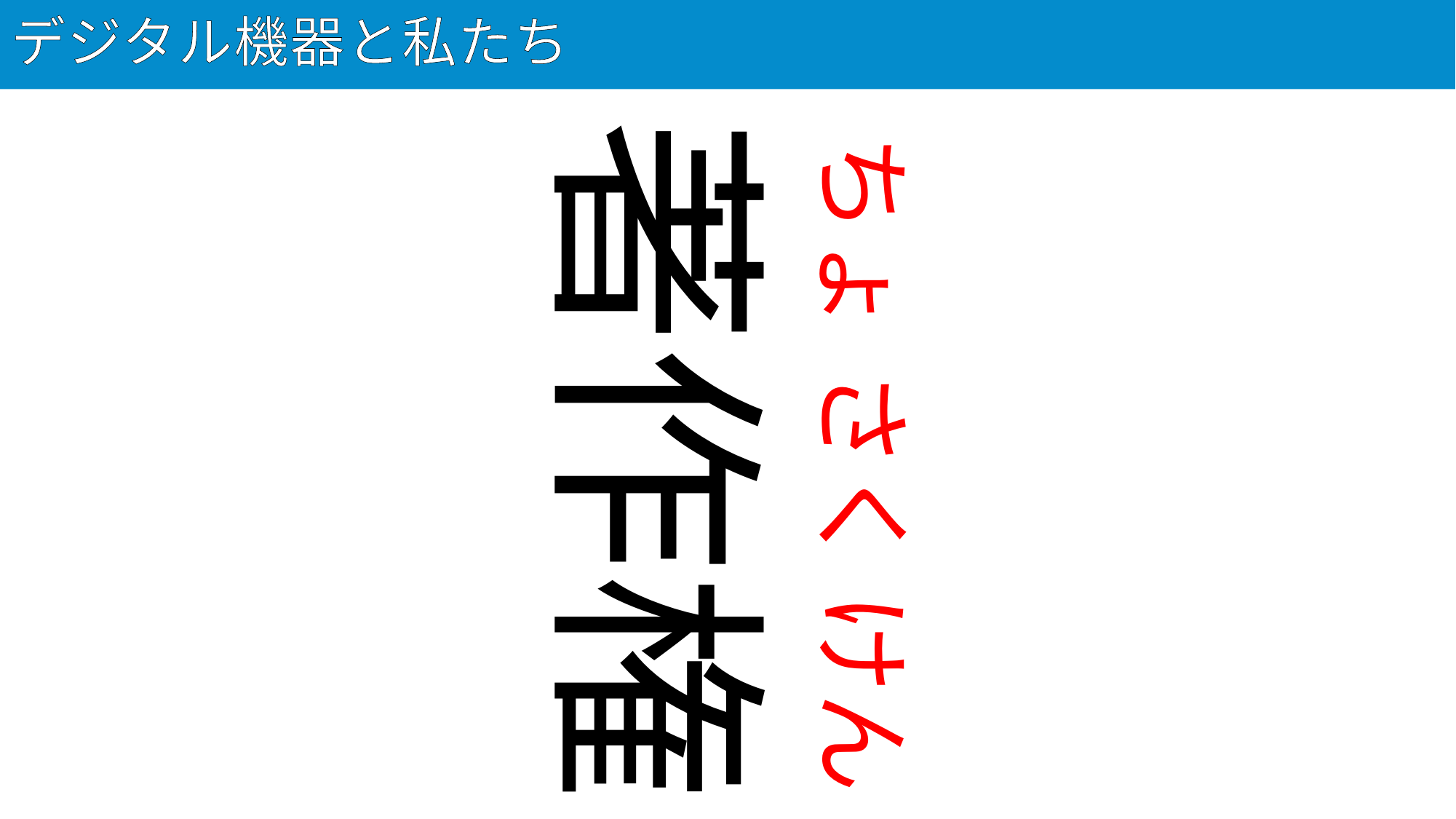

# デジタル機器と私たち
67
著作権
ちょ
さく
けん